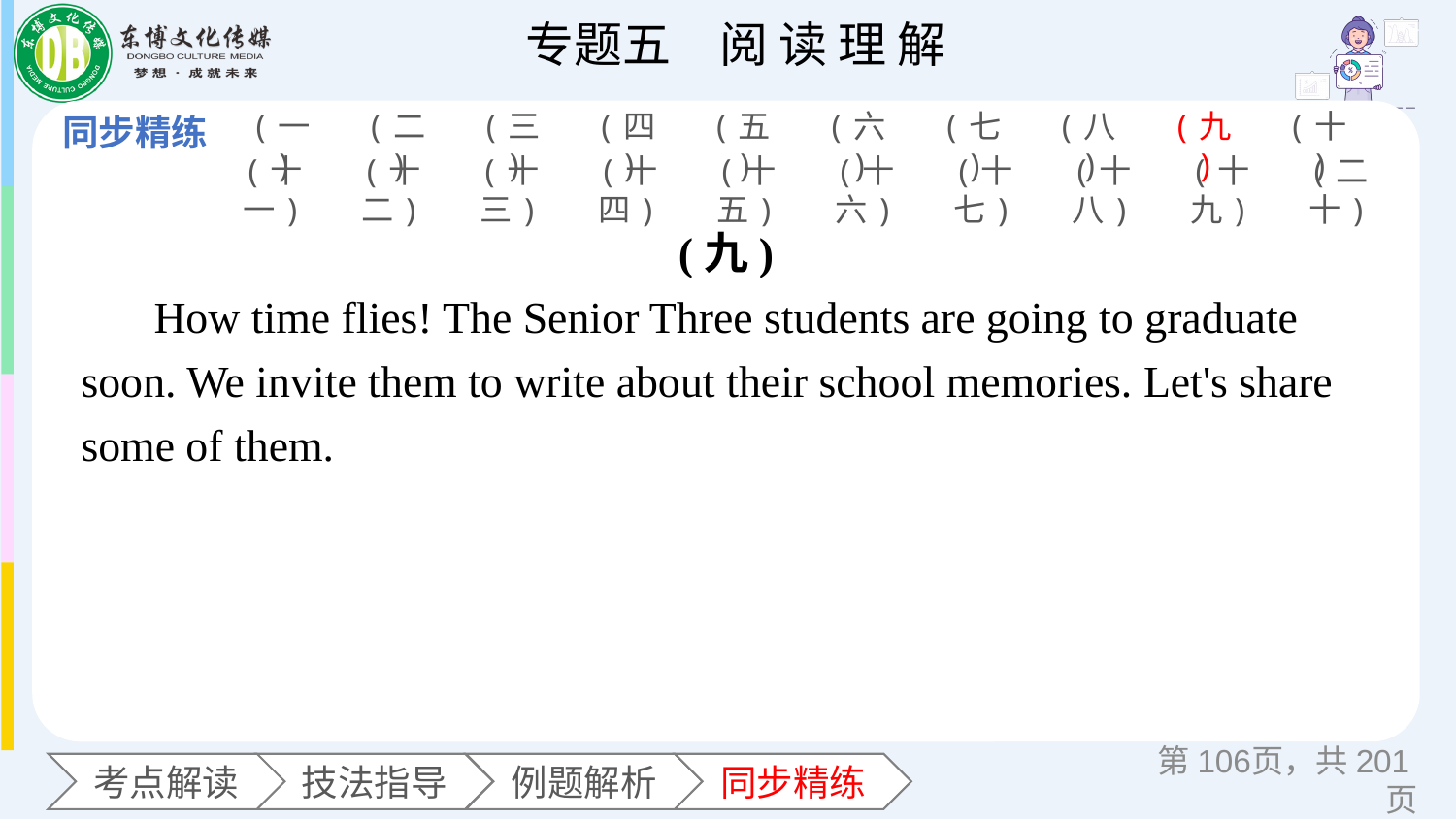

(一)
(二)
(三)
(四)
(五)
(六)
(七)
(八)
(九)
(十)
(十一)
(十二)
(十三)
(十四)
(十五)
(十六)
(十七)
(十八)
(十九)
(二十)
(九)
How time flies! The Senior Three students are going to graduate soon. We invite them to write about their school memories. Let's share some of them.
第106页，共201页